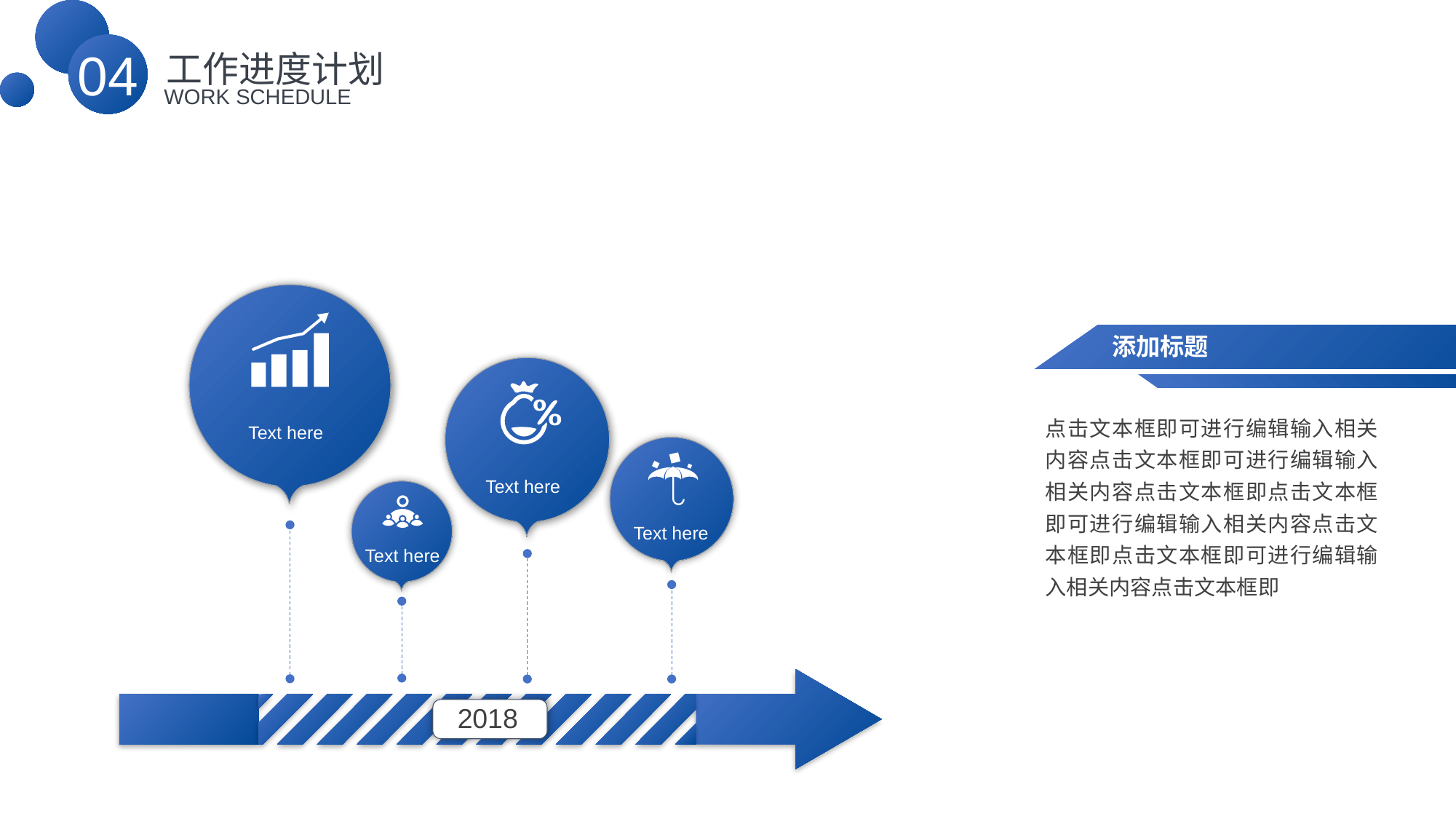

工作进度计划

04

 WORK SCHEDULE

添加标题
Text here

点击文本框即可进行编辑输入相关内容点击文本框即可进行编辑输入相关内容点击文本框即点击文本框即可进行编辑输入相关内容点击文本框即点击文本框即可进行编辑输入相关内容点击文本框即
Text here

Text here

Text here
Text here

2018